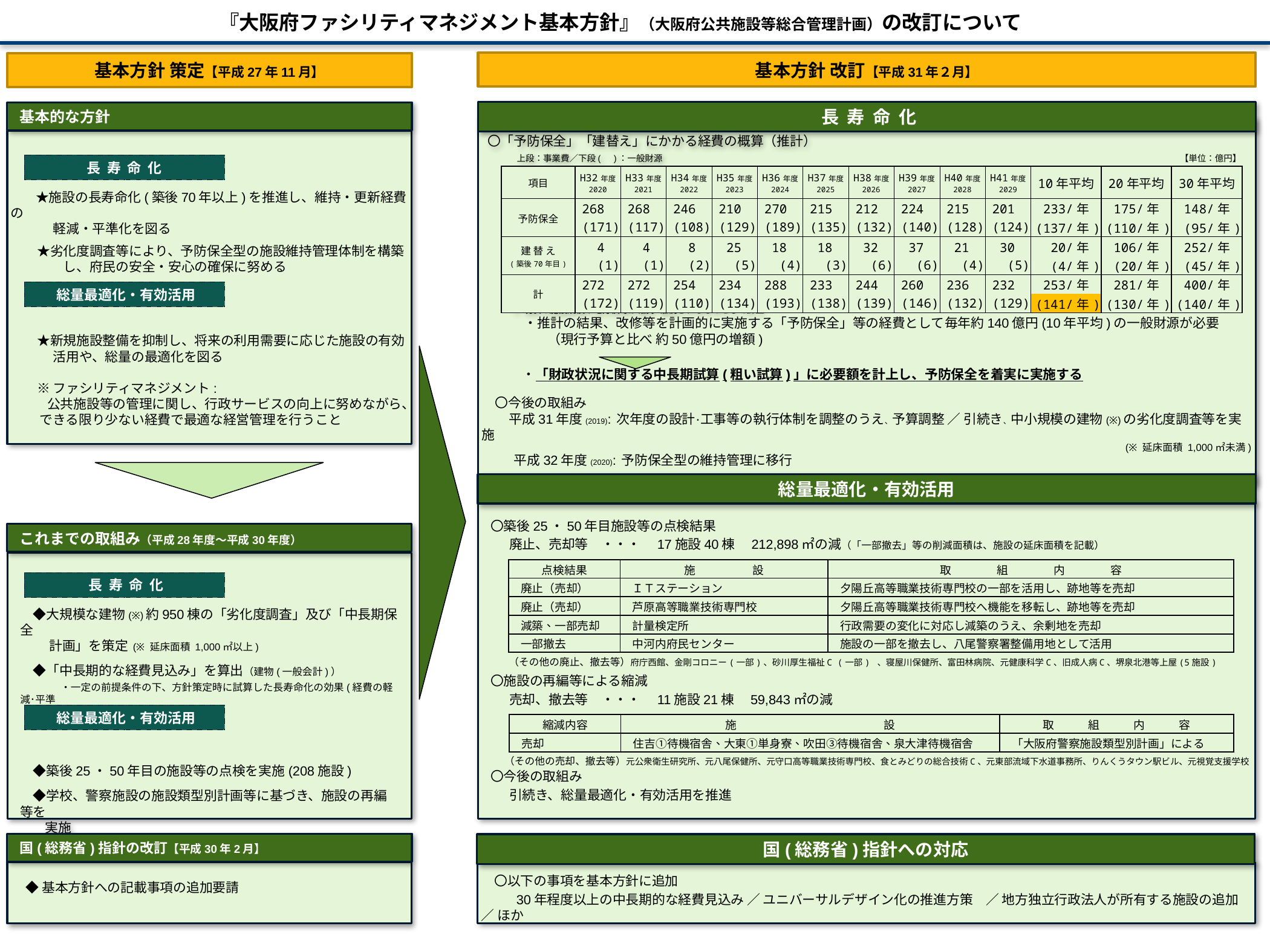

『大阪府ファシリティマネジメント基本方針』（大阪府公共施設等総合管理計画）の改訂について
基本方針 改訂【平成31年２月】
基本方針 策定【平成27年11月】
  長  寿  命  化

基本的な方針

　　★施設の長寿命化(築後70年以上)を推進し、維持・更新経費の
　　　 軽減・平準化を図る

　　★劣化度調査等により、予防保全型の施設維持管理体制を構築
　　　　し、府民の安全・安心の確保に努める

　　★新規施設整備を抑制し、将来の利用需要に応じた施設の有効
　　　 活用や、総量の最適化を図る

　　※ ファシリティマネジメント:
      　 公共施設等の管理に関し、行政サービスの向上に努めながら、
         できる限り少ない経費で最適な経営管理を行うこと

〇「予防保全」「建替え」にかかる経費の概算（推計）　　　　　　　　　　　　　　　　　　　　　　　　　　　　　 上段：事業費／下段(　)：一般財源
| 【単位：億円】 |  |  |  |  |  |  |  |  |  |  |  |  |  |
| --- | --- | --- | --- | --- | --- | --- | --- | --- | --- | --- | --- | --- | --- |
| 項目 | H32年度 2020 | H33年度 2021 | H34年度 2022 | H35年度 2023 | H36年度 2024 | H37年度 2025 | H38年度 2026 | H39年度 2027 | H40年度 2028 | H41年度 2029 | 10年平均 | 20年平均 | 30年平均 |
| 予防保全 | 268) | 268) | 246) | 210) | 270) | 215) | 212) | 224) | 215) | 201) | 233/年) | 175/年) | 148/年) |
|  | (171) | (117) | (108) | (129) | (189) | (135) | (132) | (140) | (128) | (124) | (137/年) | (110/年) | (95/年) |
| 建 替 え (築後70年目) | 4) | 4) | 8) | 25) | 18) | 18) | 32) | 37) | 21) | 30) | 20/年) | 106/年) | 252/年) |
|  | (1) | (1) | (2) | (5) | (4) | (3) | (6) | (6) | (4) | (5) | (4/年) | (20/年) | (45/年) |
| 計 | 272) | 272) | 254) | 234) | 288) | 233) | 244) | 260) | 236) | 232) | 253/年) | 281/年) | 400/年) |
|  | (172) | (119) | (110) | (134) | (193) | (138) | (139) | (146) | (132) | (129) | (141/年) | (130/年) | (140/年) |
 長  寿  命  化
  総量最適化・有効活用
※ 現状の施設規模や地方債等が維持･継続されるものとして計上
　 　　・推計の結果、改修等を計画的に実施する「予防保全」等の経費として毎年約140億円(10年平均)の一般財源が必要
　　　　　（現行予算と比べ 約50億円の増額)

　 　　・「財政状況に関する中長期試算(粗い試算)」に必要額を計上し、予防保全を着実に実施する

　〇今後の取組み
   　 平成31年度(2019): 次年度の設計･工事等の執行体制を調整のうえ、予算調整 ／ 引続き、中小規模の建物(※)の劣化度調査等を実施
 (※ 延床面積 1,000㎡未満)
　　  平成32年度(2020): 予防保全型の維持管理に移行

総量最適化・有効活用

〇築後25・50年目施設等の点検結果
　  廃止、売却等　・・・　17施設40棟　212,898㎡の減（「一部撤去」等の削減面積は、施設の延床面積を記載）

〇施設の再編等による縮減
　  売却、撤去等　・・・　11施設21棟　59,843㎡の減

〇今後の取組み
　  引続き、総量最適化・有効活用を推進

これまでの取組み（平成28年度～平成30年度）

　◆大規模な建物(※)約950棟の「劣化度調査」及び「中長期保全
　 　計画」を策定 (※ 延床面積 1,000㎡以上)

　◆「中長期的な経費見込み」を算出（建物(一般会計)）

　　　　・一定の前提条件の下、方針策定時に試算した長寿命化の効果(経費の軽減･平準
　　　　　化)を改めて確認した

　◆築後25・50年目の施設等の点検を実施(208施設)

　◆学校、警察施設の施設類型別計画等に基づき、施設の再編等を
   　実施

  長  寿  命  化
  総量最適化・有効活用
| 点検結果 | 施　　　　　設 | 取　　　　組　　　　内　　　　容 |
| --- | --- | --- |
| 廃止（売却） | ＩＴステーション | 夕陽丘高等職業技術専門校の一部を活用し、跡地等を売却 |
| 廃止（売却） | 芦原高等職業技術専門校 | 夕陽丘高等職業技術専門校へ機能を移転し、跡地等を売却 |
| 減築、一部売却 | 計量検定所 | 行政需要の変化に対応し減築のうえ、余剰地を売却 |
| 一部撤去 | 中河内府民センター | 施設の一部を撤去し、八尾警察署整備用地として活用 |
（その他の廃止、撤去等）府庁西館、金剛コロニー(一部)、砂川厚生福祉C (一部) 、寝屋川保健所、富田林病院、元健康科学C、旧成人病C、堺泉北港等上屋(5施設)
| 縮減内容 | 施　　　　　　　　　　　　　設 | 取　　　組　　　内　　　容 |
| --- | --- | --- |
| 売却 | 住吉①待機宿舎、大東①単身寮、吹田③待機宿舎、泉大津待機宿舎 | 「大阪府警察施設類型別計画」による |
（その他の売却、撤去等）元公衆衛生研究所、元八尾保健所、元守口高等職業技術専門校、食とみどりの総合技術C、元東部流域下水道事務所、りんくうタウン駅ビル、元視覚支援学校
国(総務省)指針の改訂【平成30年2月】

  ◆基本方針への記載事項の追加要請
国(総務省)指針への対応

　〇以下の事項を基本方針に追加
　　  30年程度以上の中長期的な経費見込み ／ ユニバーサルデザイン化の推進方策　／ 地方独立行政法人が所有する施設の追加 ／ ほか